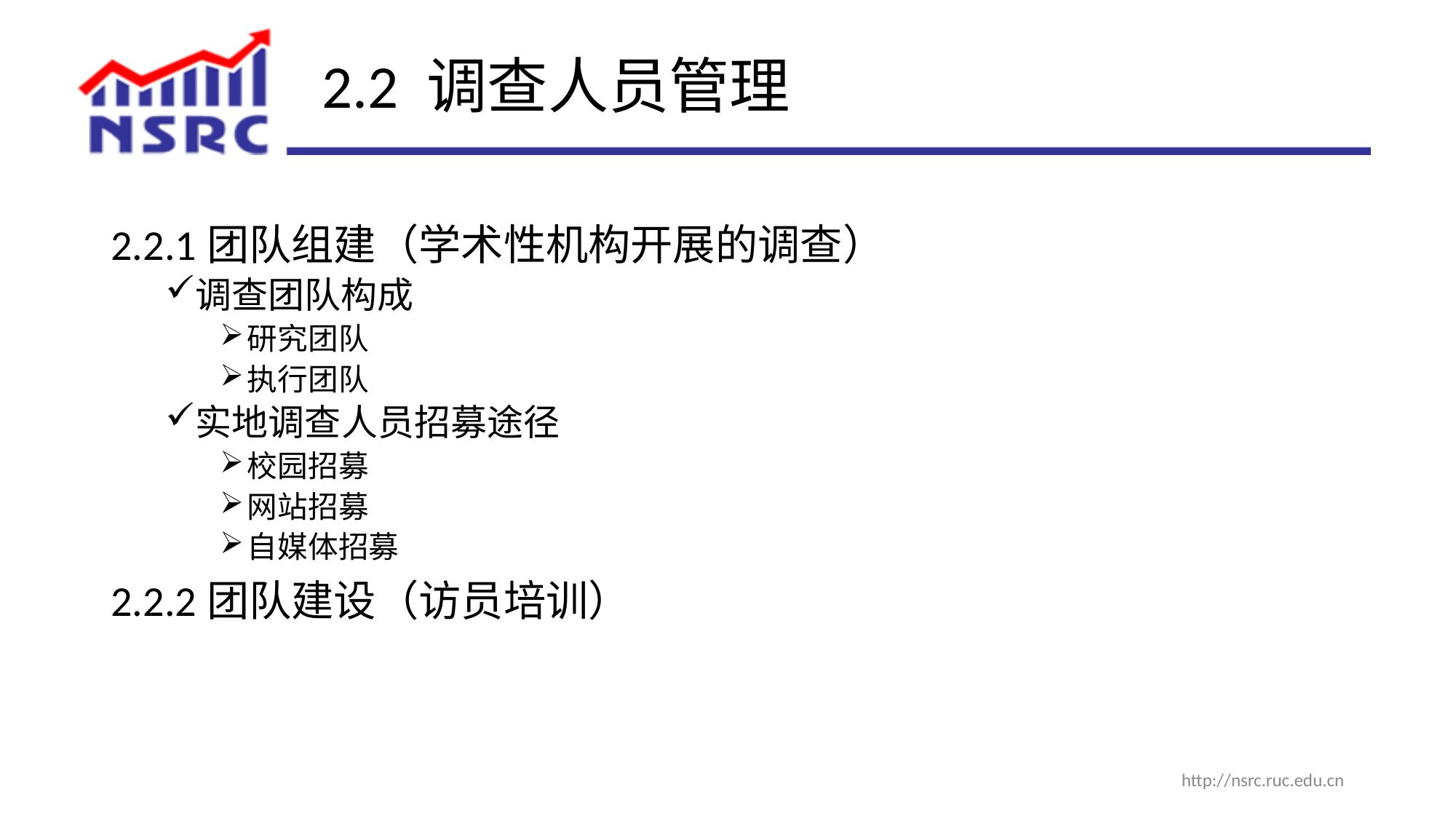

# 2.2 调查人员管理
2.2.1团队组建（学术性机构开展的调查）
调查团队构成
研究团队
执行团队
实地调查人员招募途径
校园招募
网站招募
自媒体招募
2.2.2团队建设（访员培训）